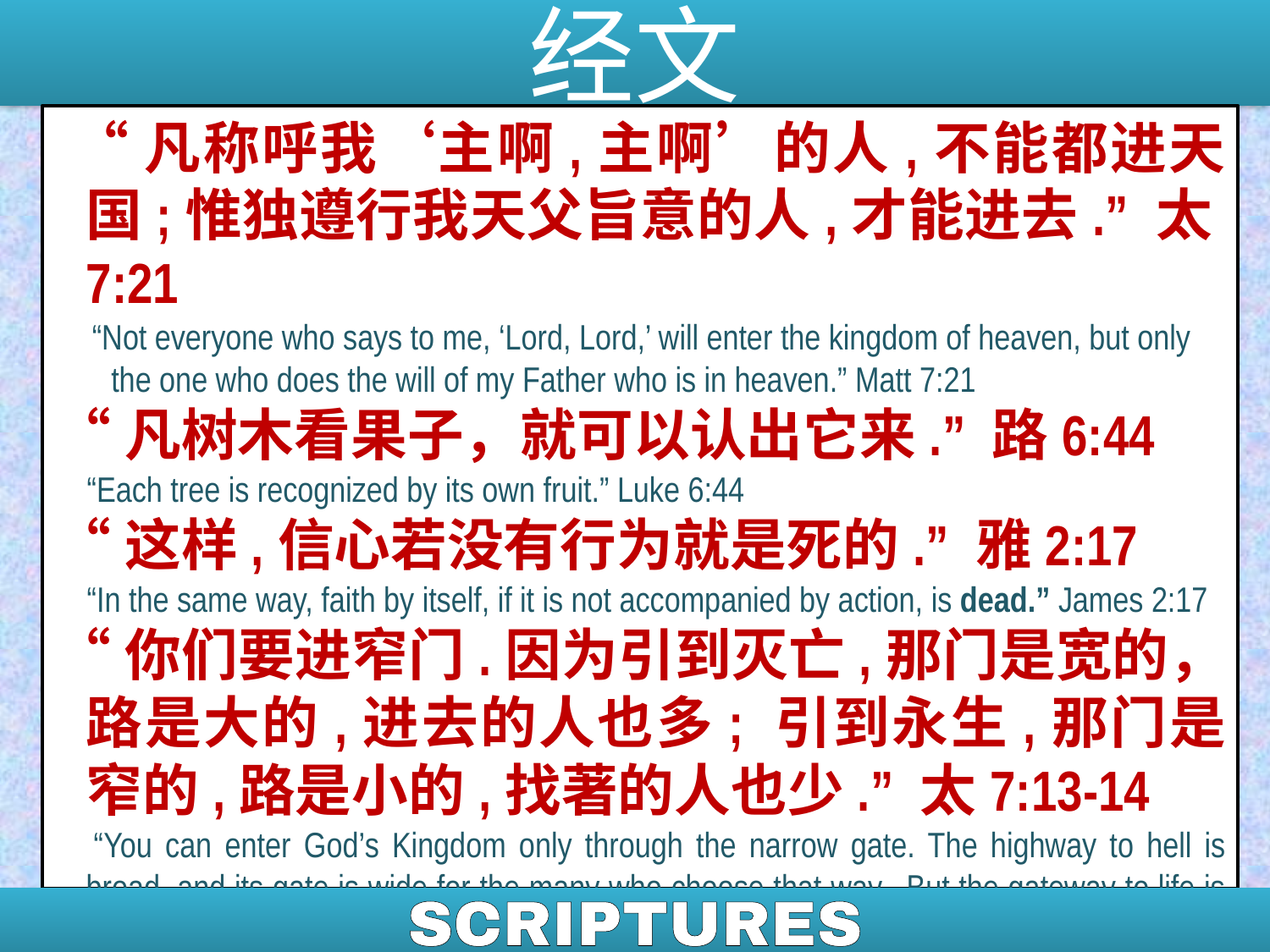

经文
 “凡称呼我‘主啊,主啊’的人,不能都进天国;惟独遵行我天父旨意的人,才能进去.” 太7:21
        “Not everyone who says to me, ‘Lord, Lord,’ will enter the kingdom of heaven, but only
       the one who does the will of my Father who is in heaven.” Matt 7:21
“凡树木看果子，就可以认出它来.” 路6:44
    “Each tree is recognized by its own fruit.” Luke 6:44
“这样,信心若没有行为就是死的.” 雅2:17
    “In the same way, faith by itself, if it is not accompanied by action, is dead.” James 2:17
“你们要进窄门.因为引到灭亡,那门是宽的，路是大的,进去的人也多; 引到永生,那门是窄的,路是小的,找著的人也少.” 太7:13-14
   “You can enter God’s Kingdom only through the narrow gate. The highway to hell is broad, and its gate is wide for the many who choose that way.  But the gateway to life is very narrow and the road is difficult, and only a few ever find it.” Matthew 7:13-14

SCRIPTURES